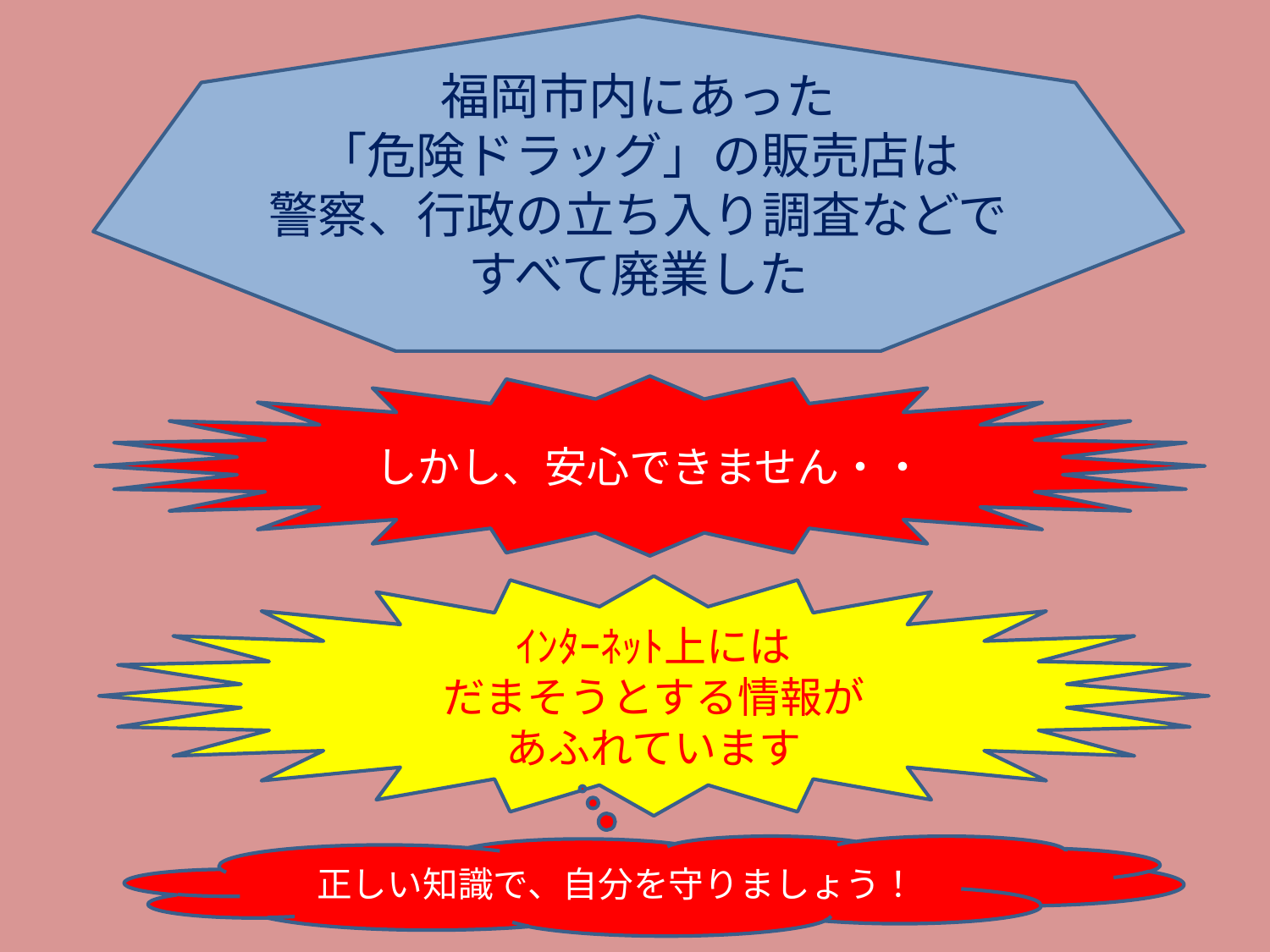

福岡市内にあった
「危険ドラッグ」の販売店は
警察、行政の立ち入り調査などで
すべて廃業した
しかし、安心できません・・
ｲﾝﾀｰﾈｯﾄ上には
だまそうとする情報が
あふれています
正しい知識で、自分を守りましょう！